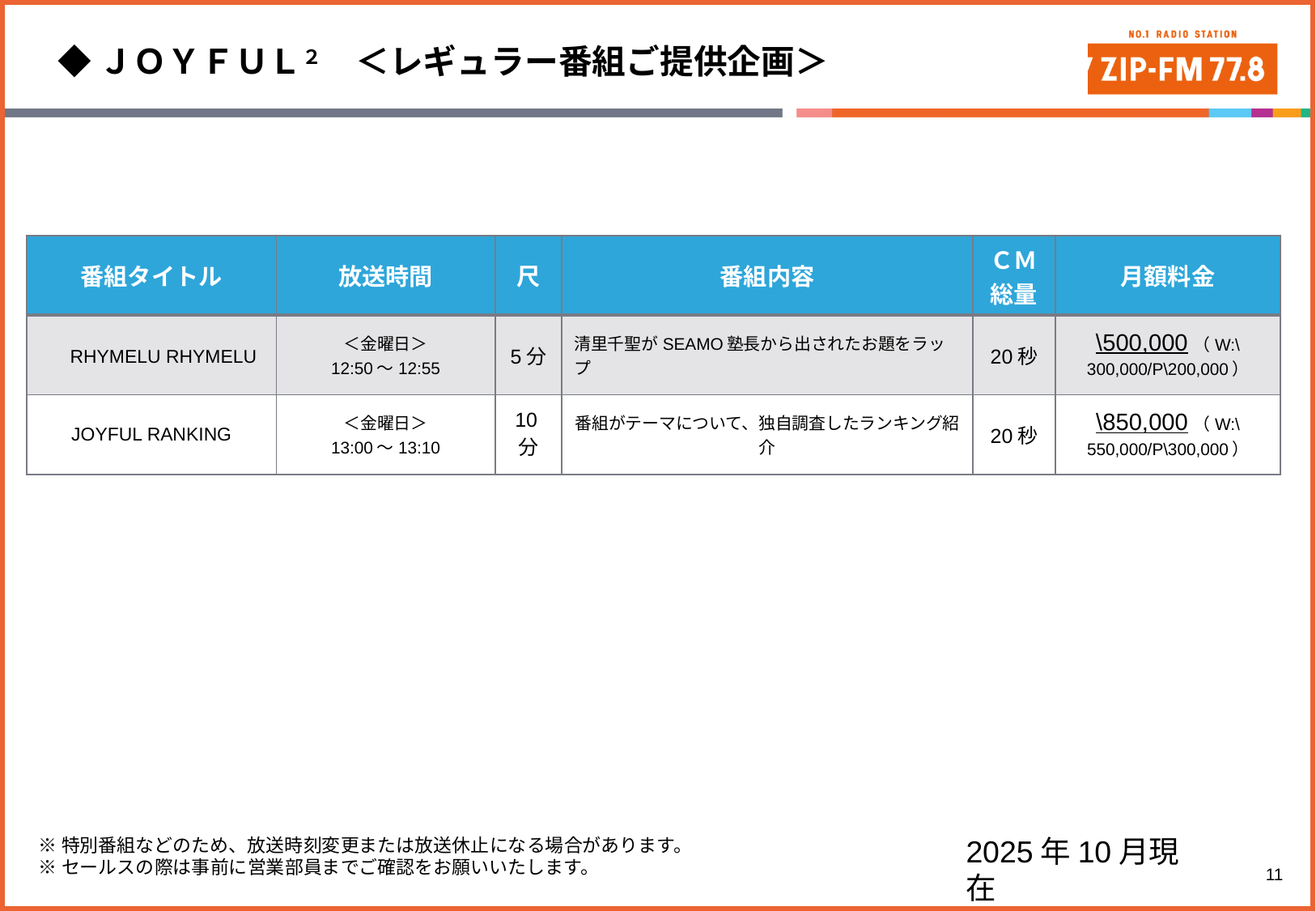

◆ＪＯＹＦＵＬ２　＜レギュラー番組ご提供企画＞
| 番組タイトル | 放送時間 | 尺 | 番組内容 | ＣＭ総量 | 月額料金 |
| --- | --- | --- | --- | --- | --- |
| RHYMELU RHYMELU | ＜金曜日＞ 12:50～12:55 | 5分 | 清里千聖がSEAMO塾長から出されたお題をラップ | 20秒 | \500,000（W:\300,000/P\200,000） |
| JOYFUL RANKING | ＜金曜日＞ 13:00～13:10 | 10分 | 番組がテーマについて、独自調査したランキング紹介 | 20秒 | \850,000（W:\550,000/P\300,000） |
2025年10月現在
※特別番組などのため、放送時刻変更または放送休止になる場合があります。
※セールスの際は事前に営業部員までご確認をお願いいたします。